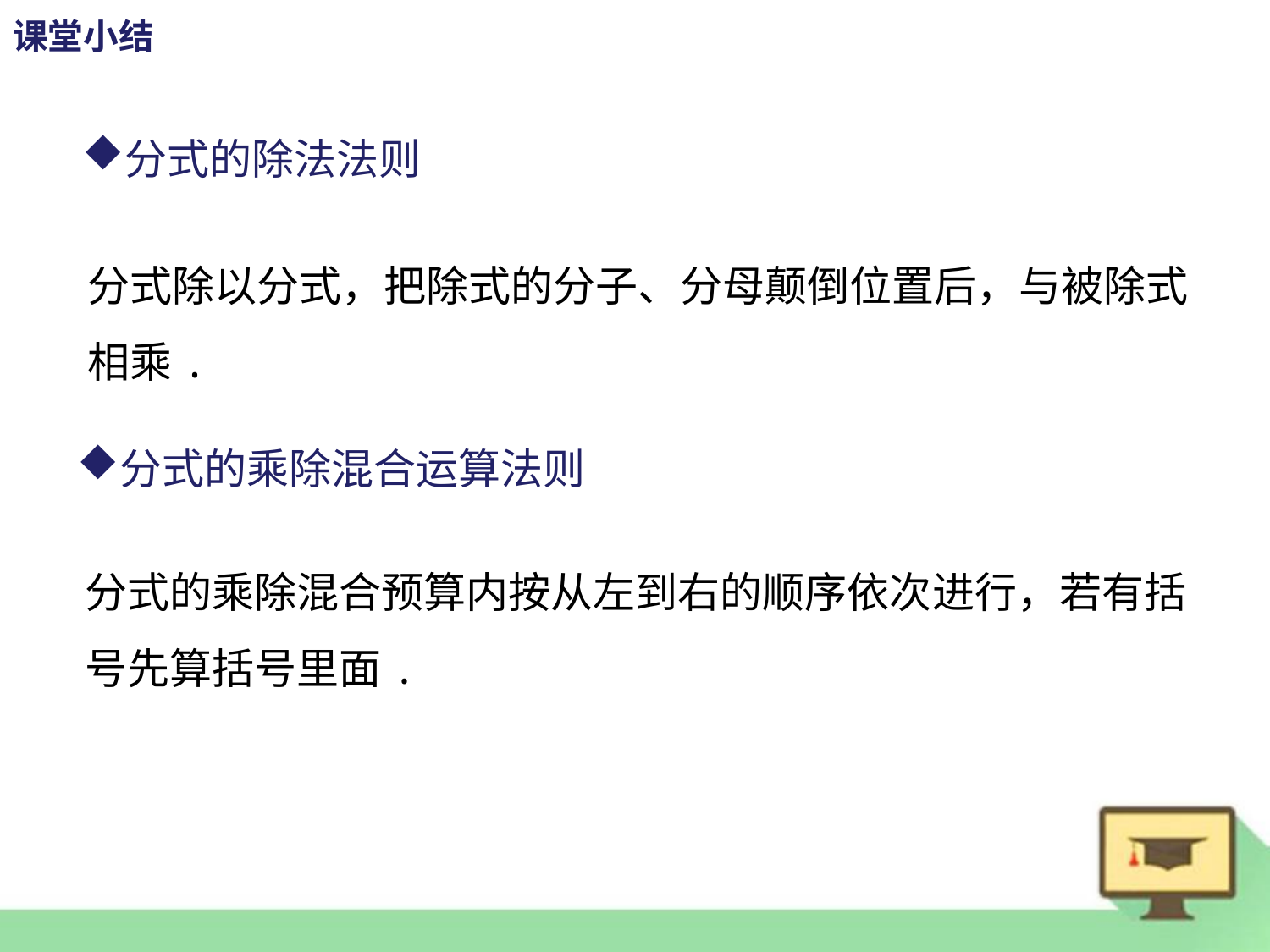

课堂小结
分式的除法法则
分式除以分式，把除式的分子、分母颠倒位置后，与被除式相乘.
分式的乘除混合运算法则
分式的乘除混合预算内按从左到右的顺序依次进行，若有括号先算括号里面.